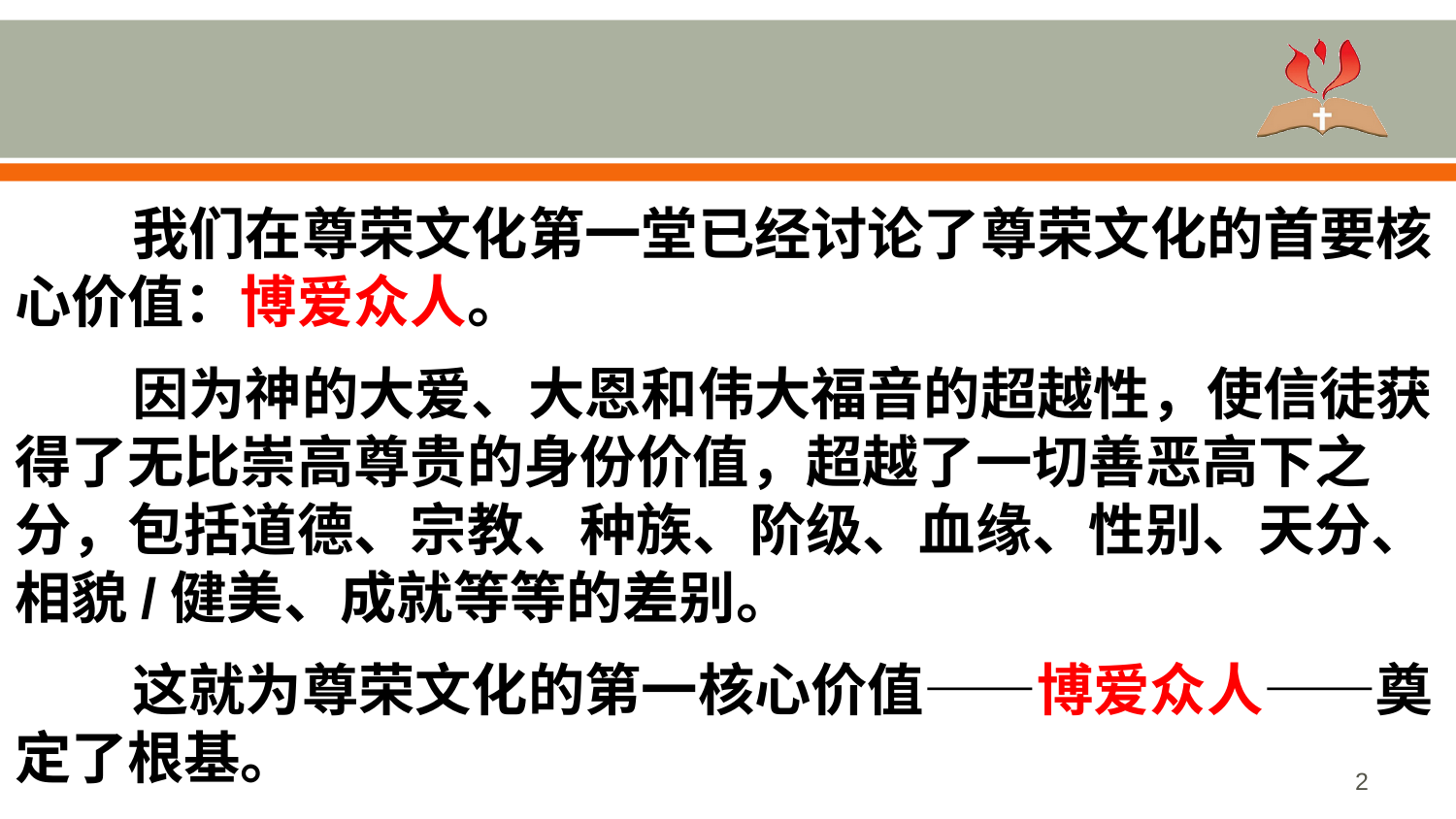

我们在尊荣文化第一堂已经讨论了尊荣文化的首要核心价值：博爱众人。
因为神的大爱、大恩和伟大福音的超越性，使信徒获得了无比崇高尊贵的身份价值，超越了一切善恶高下之分，包括道德、宗教、种族、阶级、血缘、性别、天分、相貌/健美、成就等等的差别。
这就为尊荣文化的第一核心价值——博爱众人——奠定了根基。

2